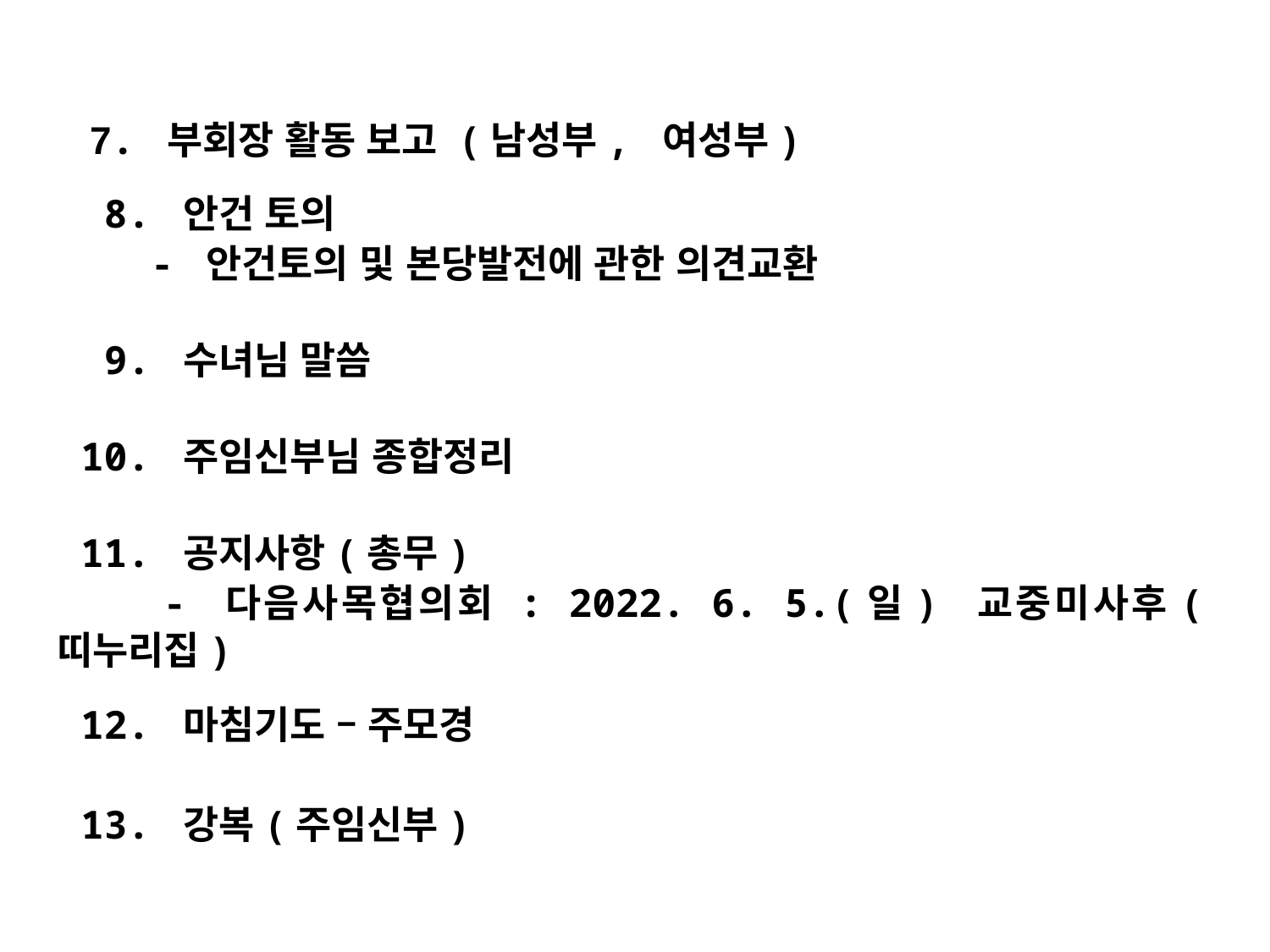

7. 부회장 활동 보고 (남성부, 여성부)
  8. 안건 토의
    - 안건토의 및 본당발전에 관한 의견교환
  9. 수녀님 말씀
 10. 주임신부님 종합정리
 11. 공지사항(총무)
    - 다음사목협의회 : 2022. 6. 5.(일) 교중미사후(띠누리집)

 12. 마침기도 – 주모경

 13. 강복(주임신부)